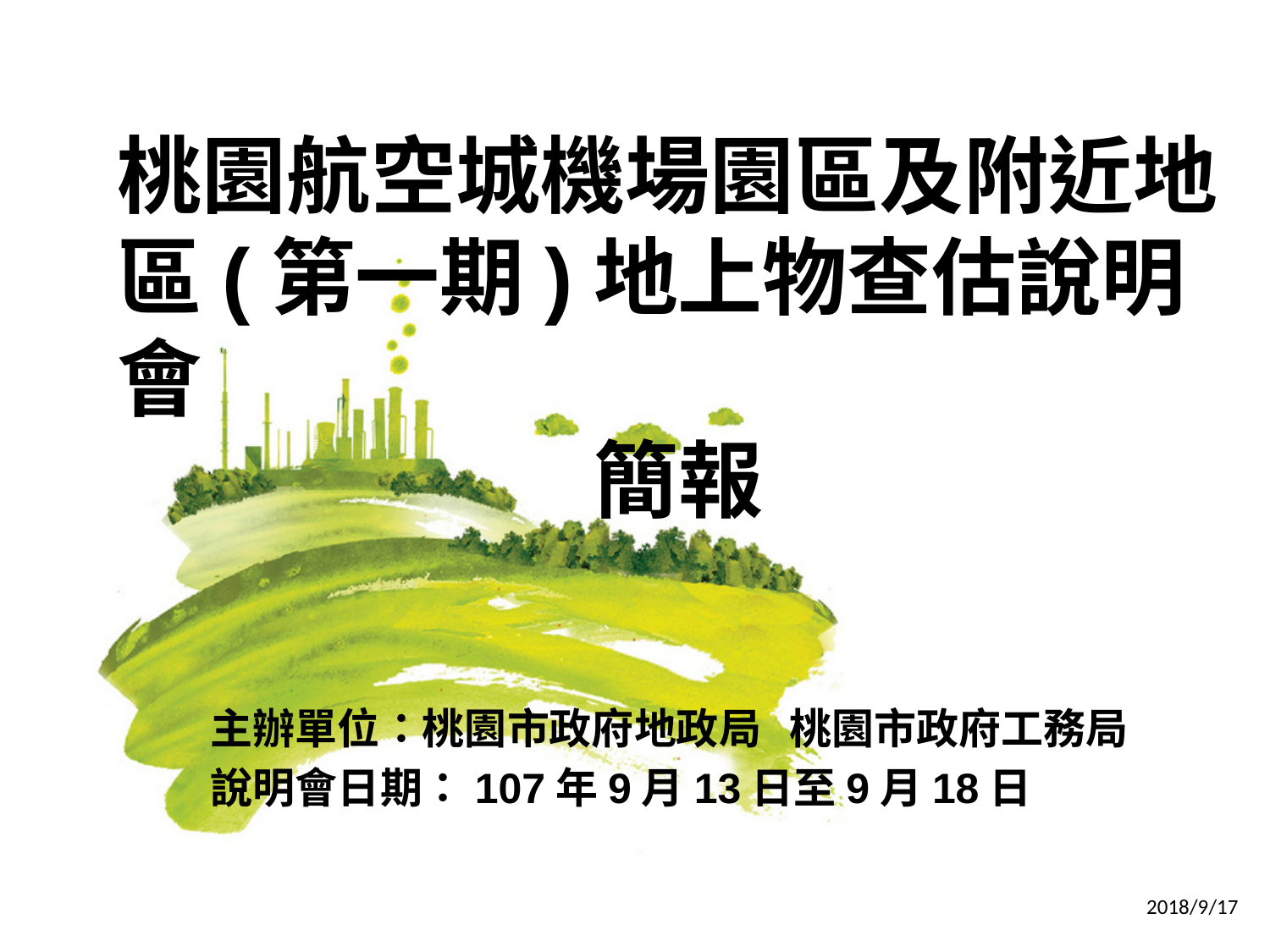

桃園航空城機場園區及附近地區(第一期)地上物查估說明會
簡報
主辦單位：桃園市政府地政局   桃園市政府工務局
說明會日期：107年9月13日至9月18日
2018/9/17